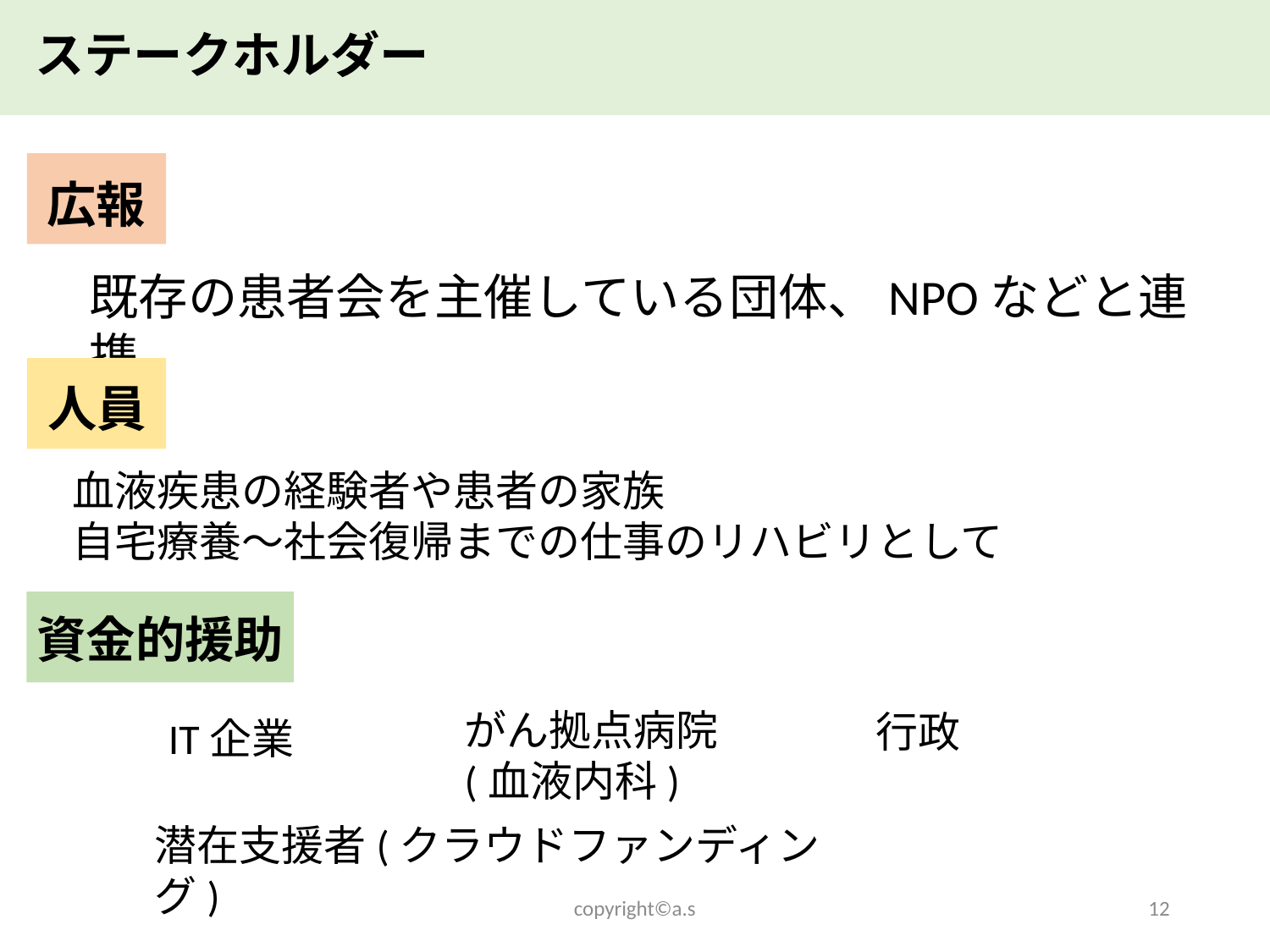

ステークホルダー

広報
既存の患者会を主催している団体、NPOなどと連携

人員
血液疾患の経験者や患者の家族
自宅療養～社会復帰までの仕事のリハビリとして

資金的援助
がん拠点病院(血液内科)
行政
IT企業
潜在支援者(クラウドファンディング)
copyright©a.s
12